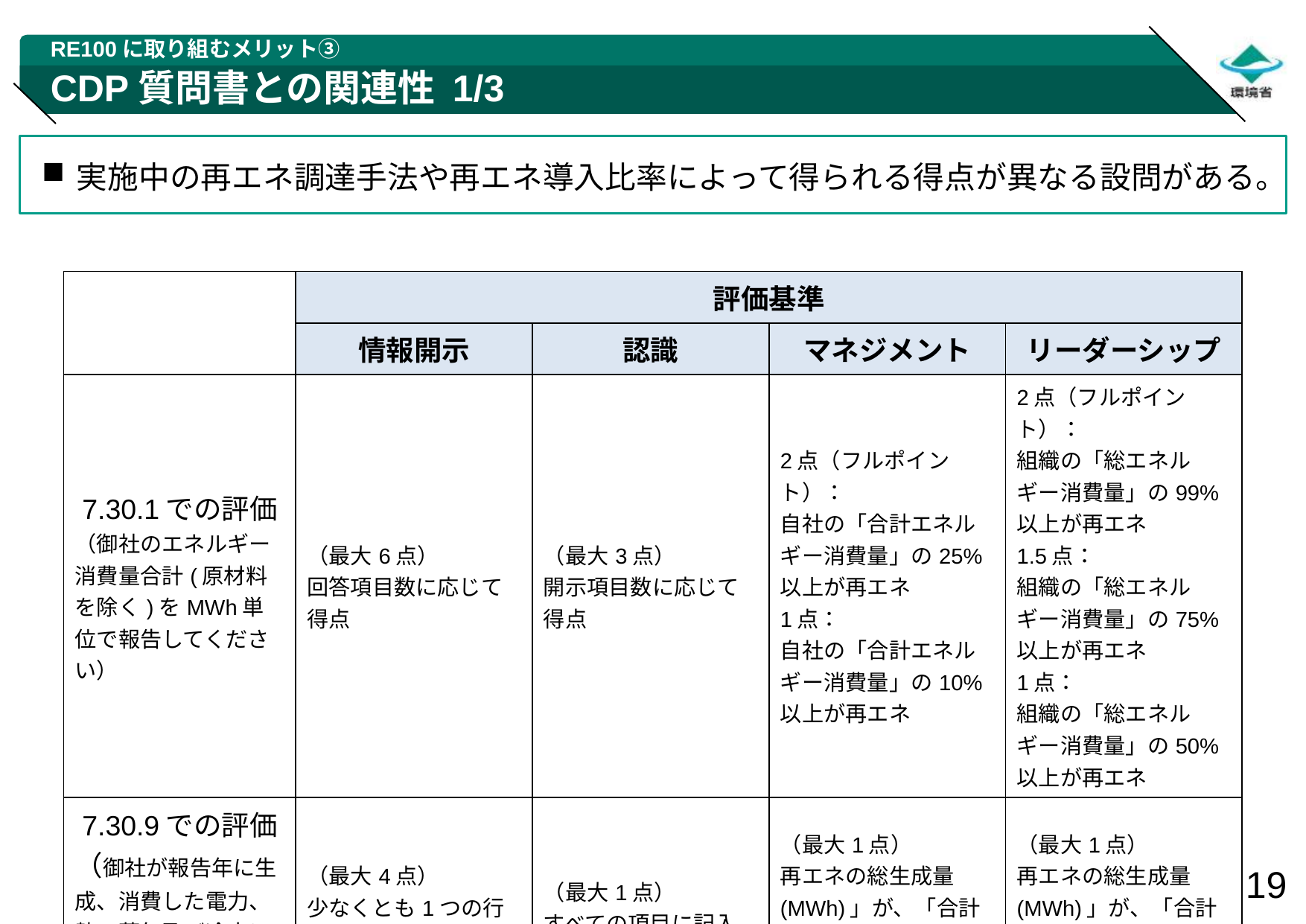

RE100に取り組むメリット③
# CDP質問書との関連性 1/3
実施中の再エネ調達手法や再エネ導入比率によって得られる得点が異なる設問がある。
|  | 評価基準 |  |  |  |
| --- | --- | --- | --- | --- |
|  | 情報開示 | 認識 | マネジメント | リーダーシップ |
| 7.30.1での評価 （御社のエネルギー消費量合計(原材料を除く)をMWh単位で報告してください） | （最大6点） 回答項目数に応じて得点 | （最大3点） 開示項目数に応じて得点 | 2点（フルポイント）： 自社の「合計エネルギー消費量」の25%以上が再エネ 1点： 自社の「合計エネルギー消費量」の10%以上が再エネ | 2点（フルポイント）： 組織の「総エネルギー消費量」の99%以上が再エネ 1.5点： 組織の「総エネルギー消費量」の75%以上が再エネ 1点： 組織の「総エネルギー消費量」の50%以上が再エネ |
| 7.30.9での評価 （御社が報告年に生成、消費した電力、熱、蒸気及び冷水に関する詳細を記入してください） | （最大4点） 少なくとも1つの行に回答 | （最大1点） すべての項目に記入 | （最大1点） 再エネの総生成量(MWh)」が、「合計差引前総生成量」の50%以上を占める | （最大1点） 再エネの総生成量(MWh)」が、「合計差引前総生成量」の100%を占める |